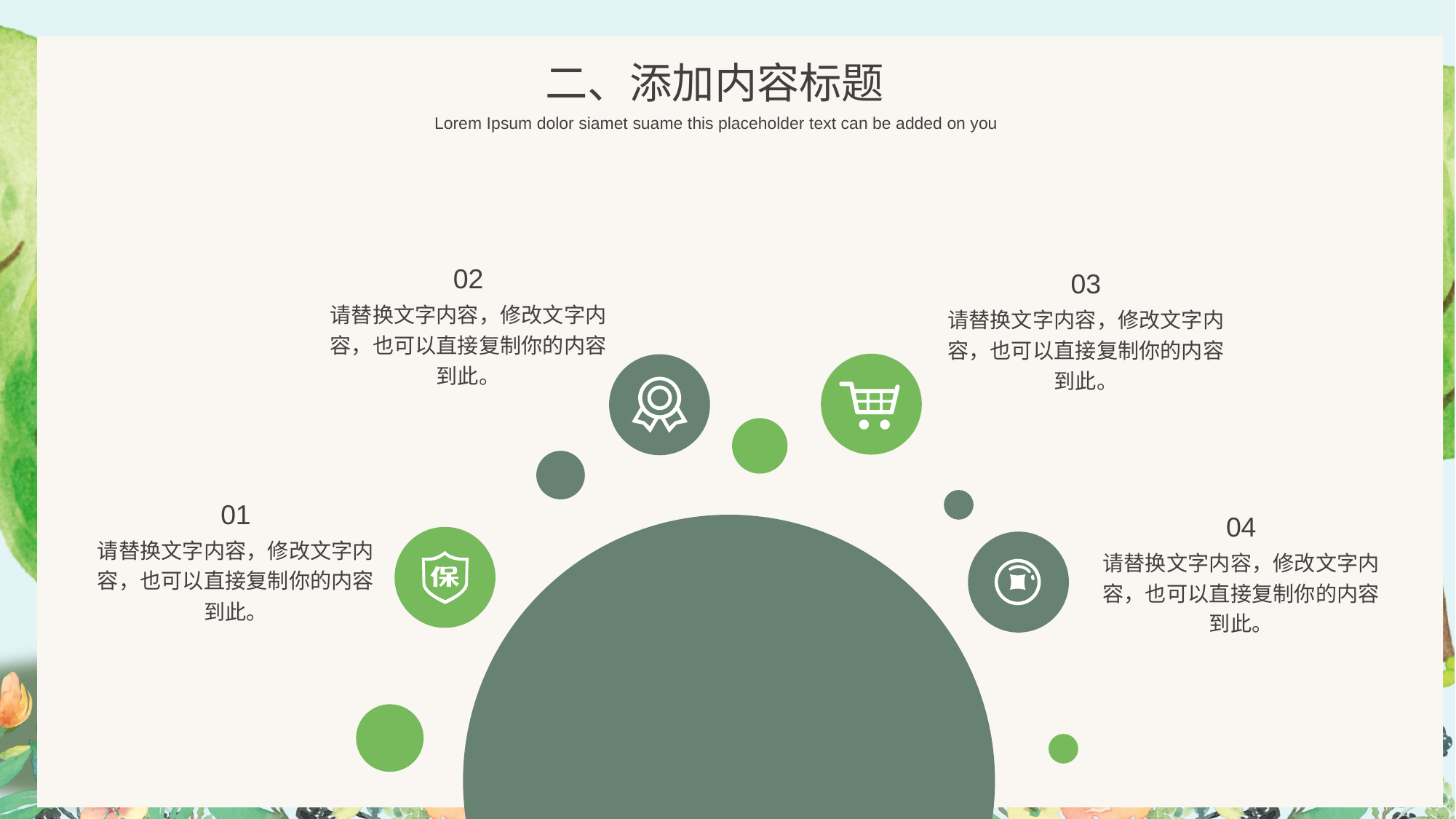

二、添加内容标题
Lorem Ipsum dolor siamet suame this placeholder text can be added on you
02
请替换文字内容，修改文字内容，也可以直接复制你的内容到此。
03
请替换文字内容，修改文字内容，也可以直接复制你的内容到此。

01
请替换文字内容，修改文字内容，也可以直接复制你的内容到此。
04
请替换文字内容，修改文字内容，也可以直接复制你的内容到此。